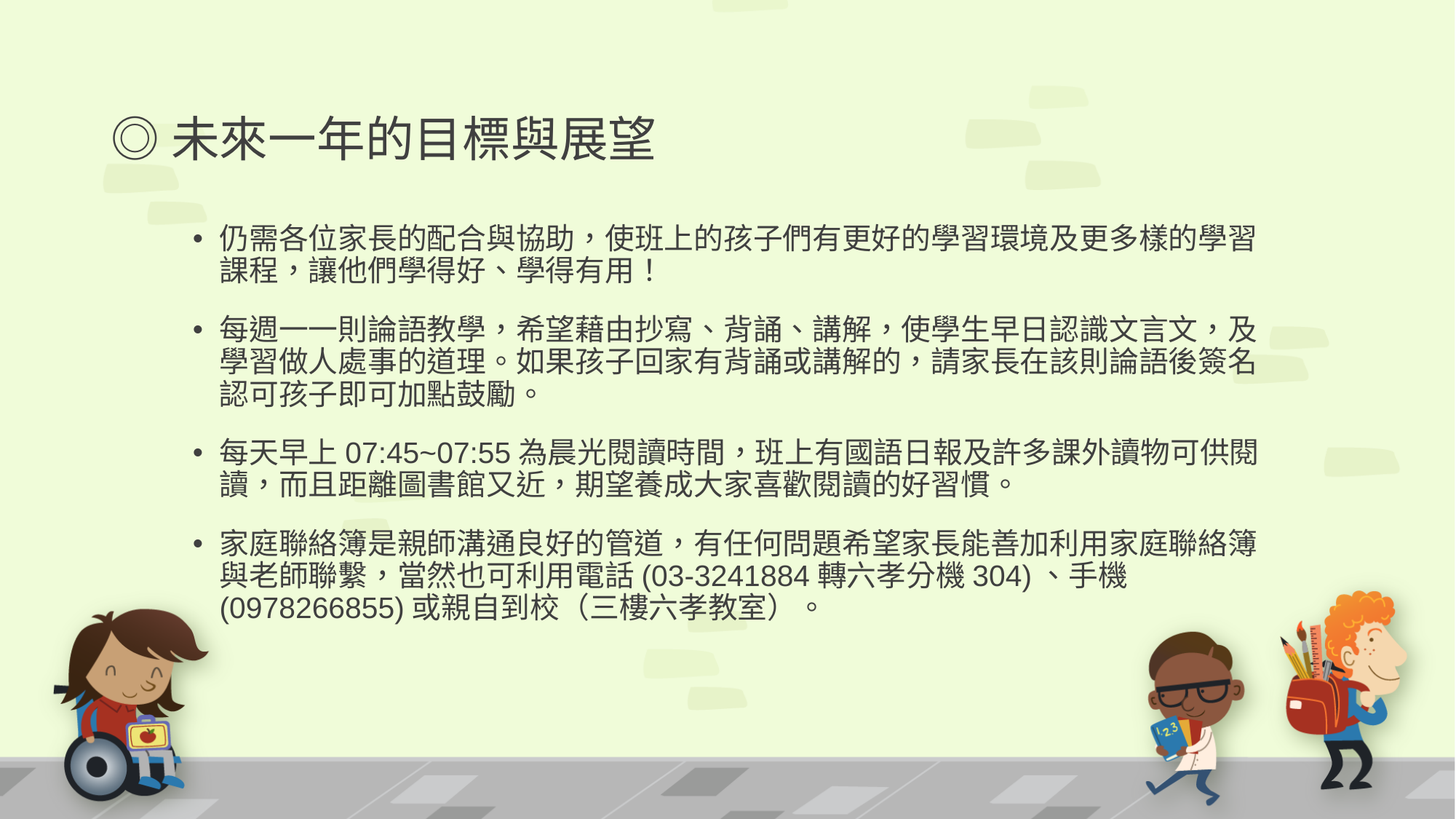

# ◎未來一年的目標與展望
仍需各位家長的配合與協助，使班上的孩子們有更好的學習環境及更多樣的學習課程，讓他們學得好、學得有用！
每週一一則論語教學，希望藉由抄寫、背誦、講解，使學生早日認識文言文，及學習做人處事的道理。如果孩子回家有背誦或講解的，請家長在該則論語後簽名認可孩子即可加點鼓勵。
每天早上07:45~07:55為晨光閱讀時間，班上有國語日報及許多課外讀物可供閱讀，而且距離圖書館又近，期望養成大家喜歡閱讀的好習慣。
家庭聯絡簿是親師溝通良好的管道，有任何問題希望家長能善加利用家庭聯絡簿與老師聯繫，當然也可利用電話(03-3241884轉六孝分機304)、手機(0978266855)或親自到校（三樓六孝教室）。